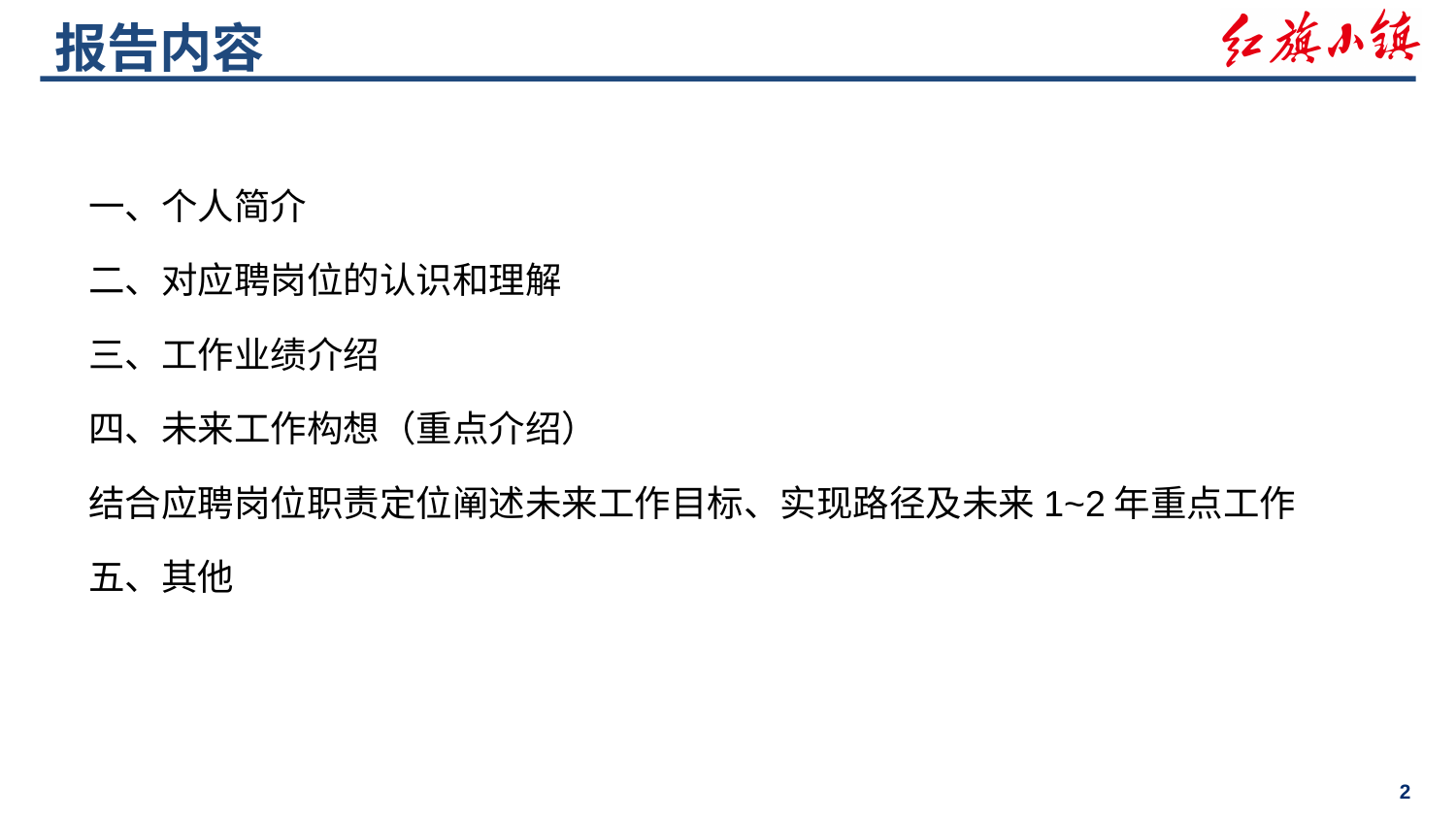

报告内容
一、个人简介
二、对应聘岗位的认识和理解
三、工作业绩介绍
四、未来工作构想（重点介绍）
结合应聘岗位职责定位阐述未来工作目标、实现路径及未来1~2年重点工作
五、其他